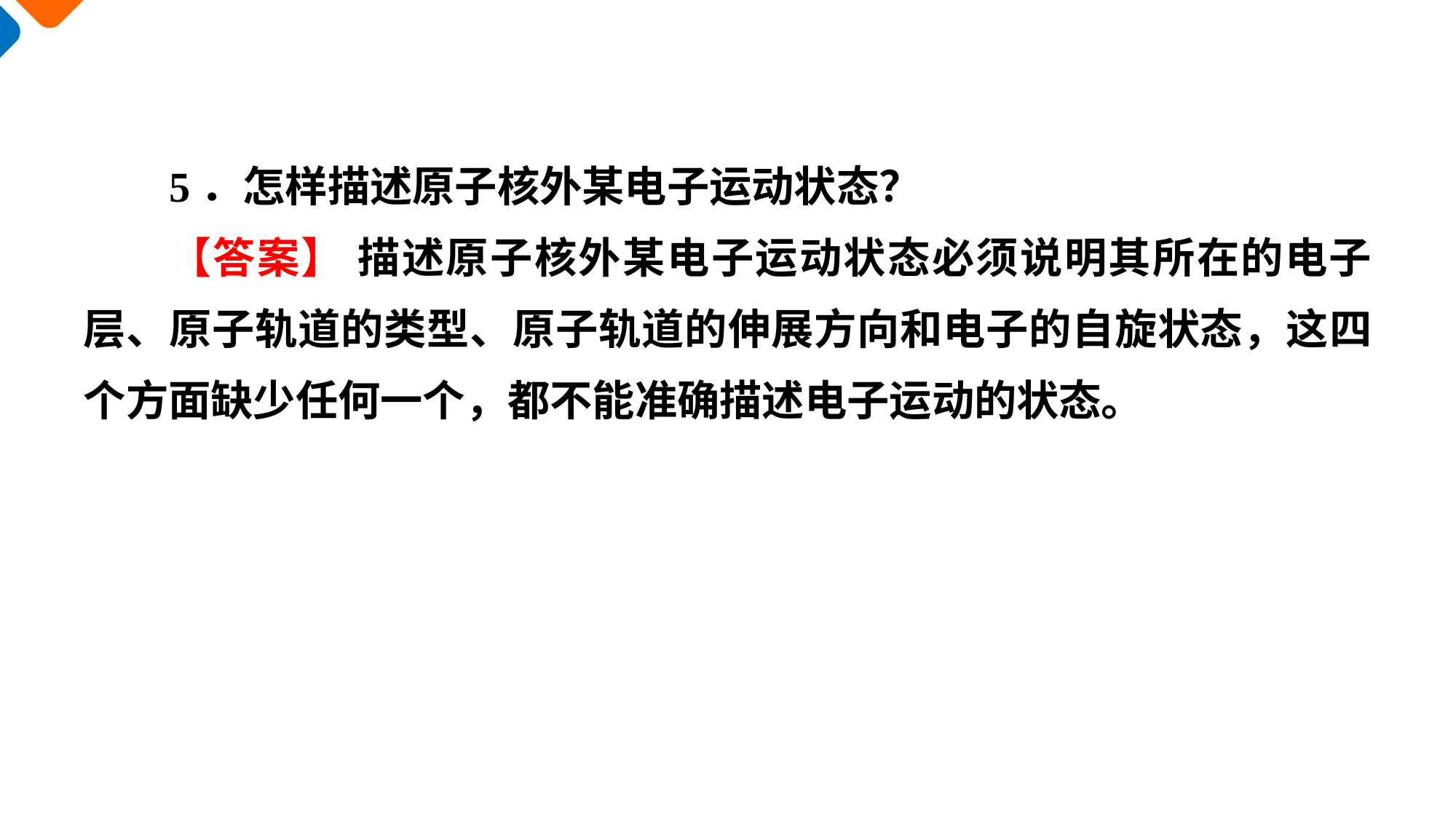

5．怎样描述原子核外某电子运动状态？
【答案】 描述原子核外某电子运动状态必须说明其所在的电子层、原子轨道的类型、原子轨道的伸展方向和电子的自旋状态，这四个方面缺少任何一个，都不能准确描述电子运动的状态。